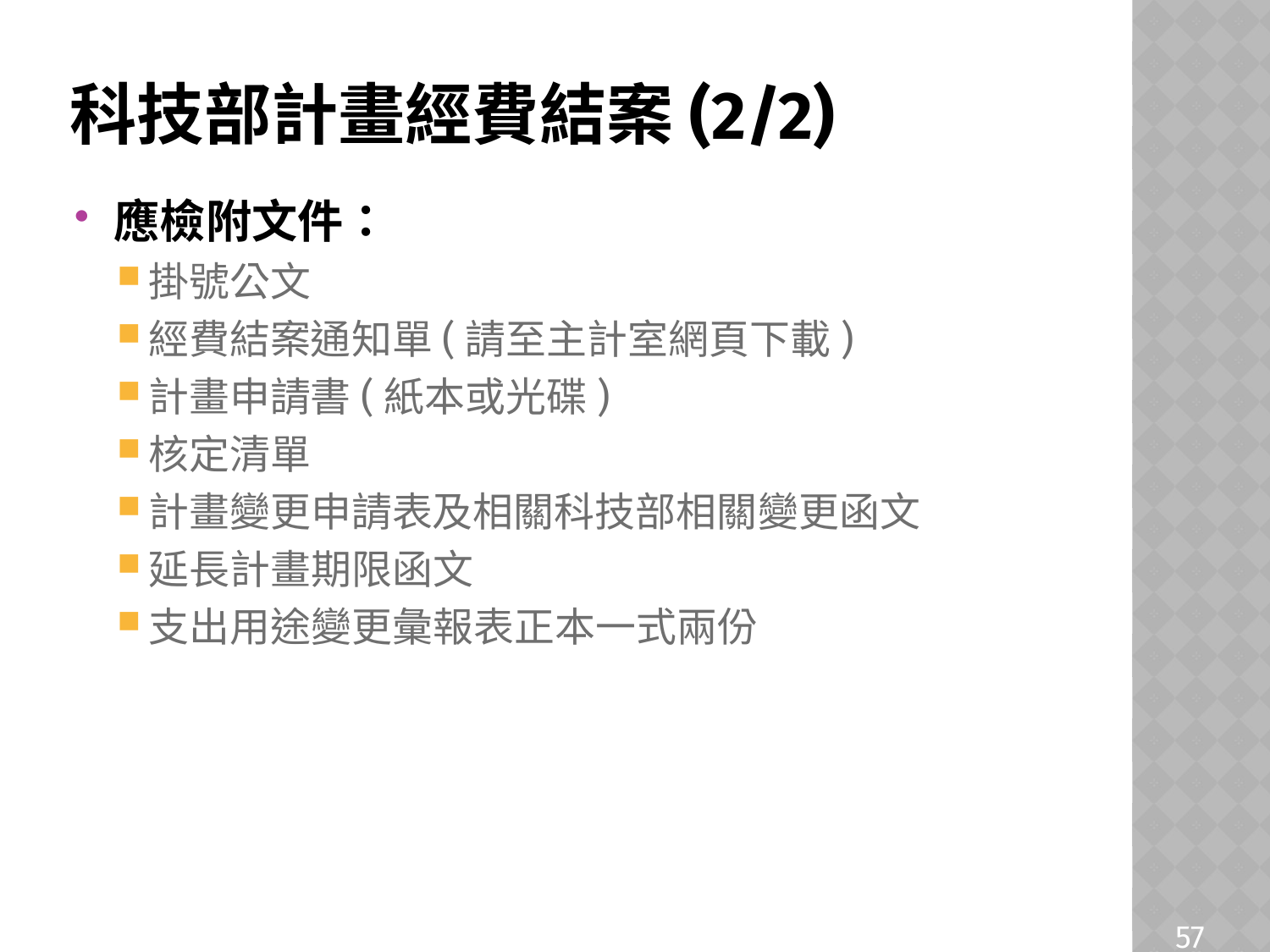

# 科技部計畫經費結案(2/2)
應檢附文件：
掛號公文
經費結案通知單(請至主計室網頁下載)
計畫申請書(紙本或光碟)
核定清單
計畫變更申請表及相關科技部相關變更函文
延長計畫期限函文
支出用途變更彙報表正本一式兩份

57